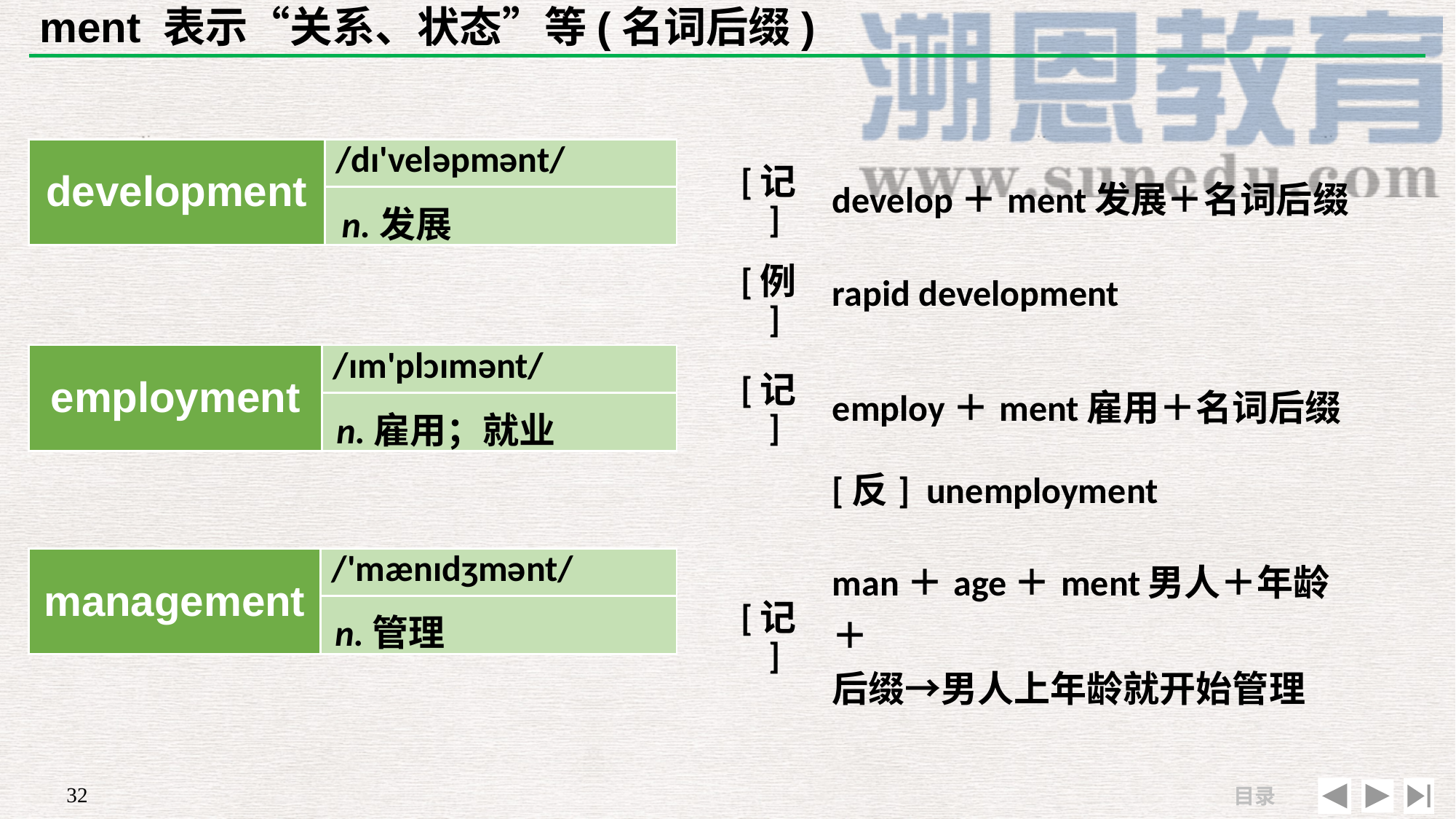

# ment 表示“关系、状态”等(名词后缀)

| development | /dɪ'veləpmənt/ |
| --- | --- |
|  |  |
| [记] | develop＋ment发展＋名词后缀 |
| --- | --- |
| [例] | rapid development |
n.发展
| employment | /ɪm'plɔɪmənt/ |
| --- | --- |
|  |  |
| [记] | employ＋ment雇用＋名词后缀 |
| --- | --- |
|  | [反] unemployment |
n.雇用；就业
| management | /'mænɪdʒmənt/ |
| --- | --- |
|  |  |
| [记] | man＋age＋ment男人＋年龄＋ 后缀→男人上年龄就开始管理 |
| --- | --- |
|  |  |
n.管理